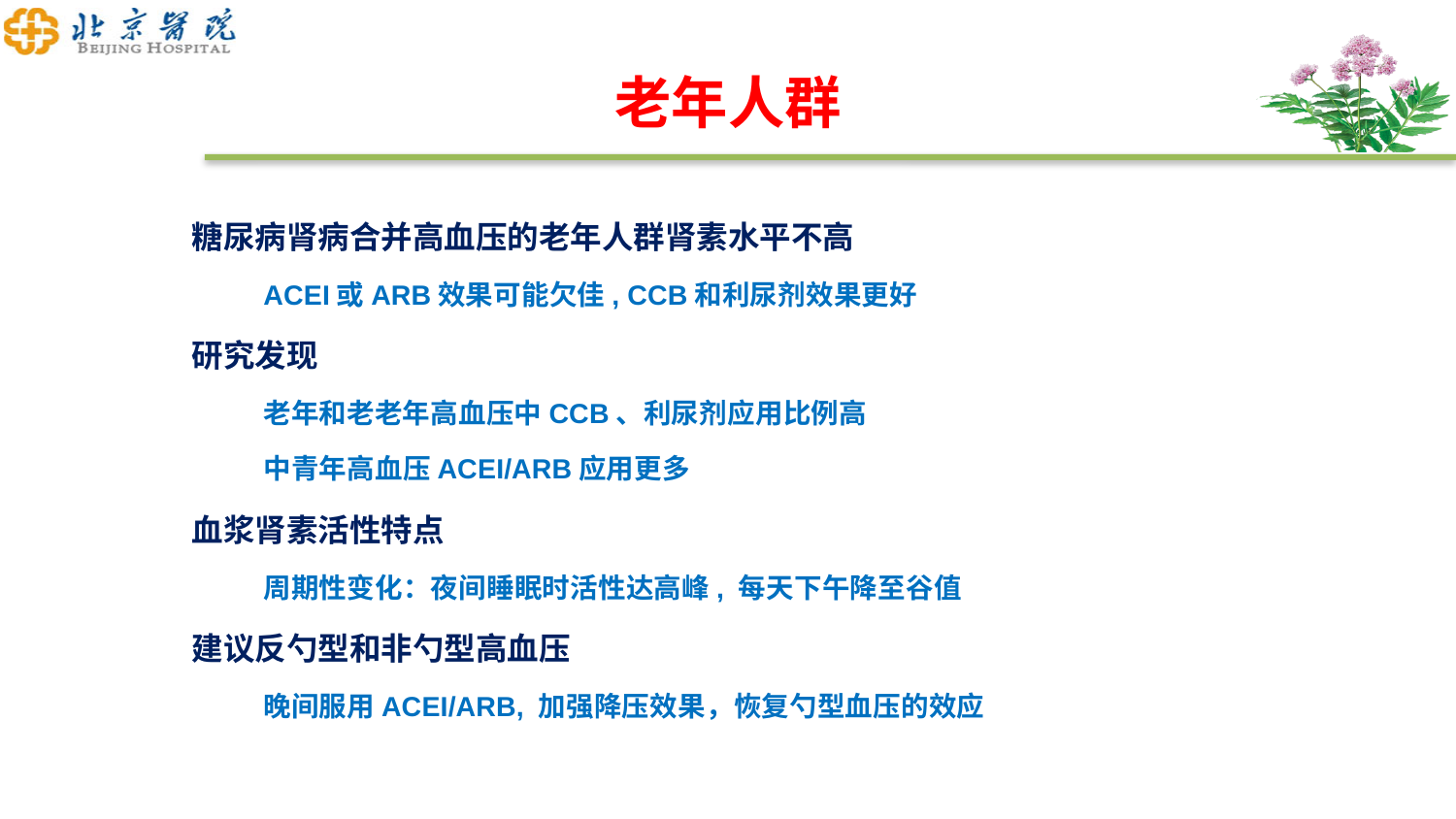

# 老年人群
糖尿病肾病合并高血压的老年人群肾素水平不高
ACEI或ARB效果可能欠佳, CCB和利尿剂效果更好
研究发现
老年和老老年高血压中CCB、利尿剂应用比例高
中青年高血压ACEI/ARB应用更多
血浆肾素活性特点
周期性变化：夜间睡眠时活性达高峰, 每天下午降至谷值
建议反勺型和非勺型高血压
晚间服用ACEI/ARB, 加强降压效果，恢复勺型血压的效应